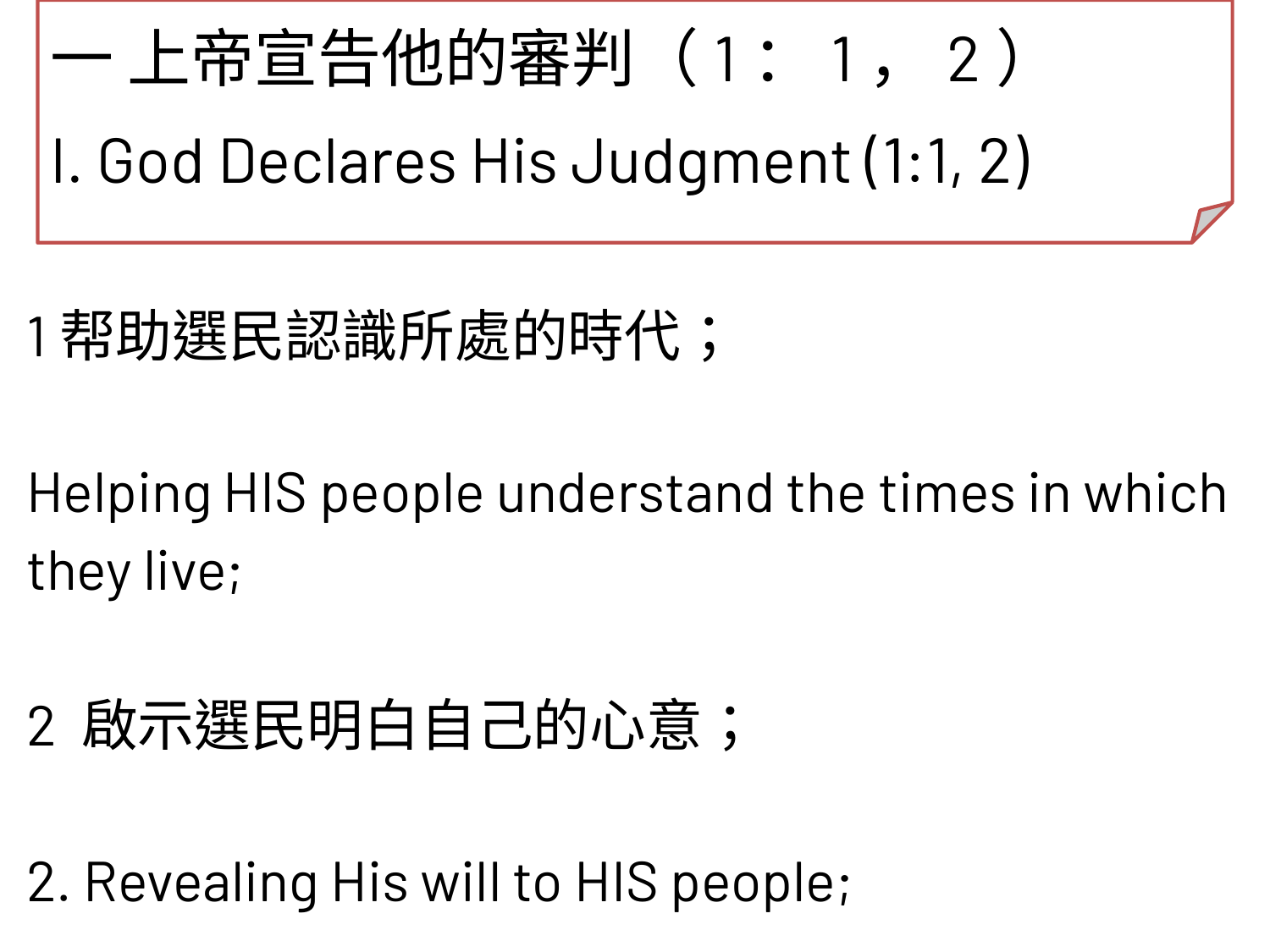

一 上帝宣告他的審判（1：1，2）
I. God Declares His Judgment (1:1, 2)
1帮助選民認識所處的時代；

Helping HIS people understand the times in which they live;

2 啟示選民明白自己的心意；

2. Revealing His will to HIS people;